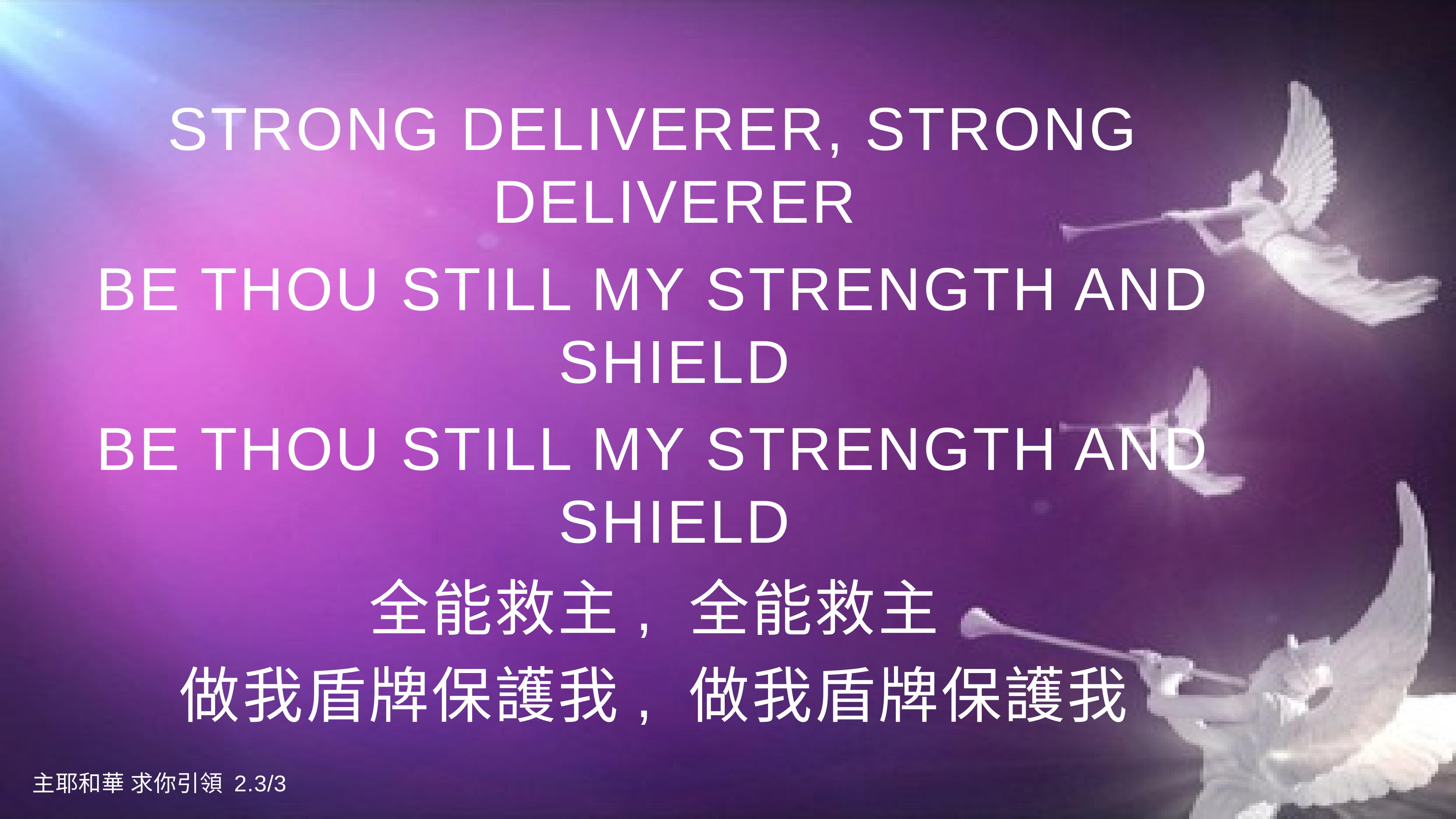

Strong deliverer, strong deliverer
Be Thou still my strength and shield
Be Thou still my strength and shield
全能救主, 全能救主
做我盾牌保護我, 做我盾牌保護我
主耶和華 求你引領 2.3/3